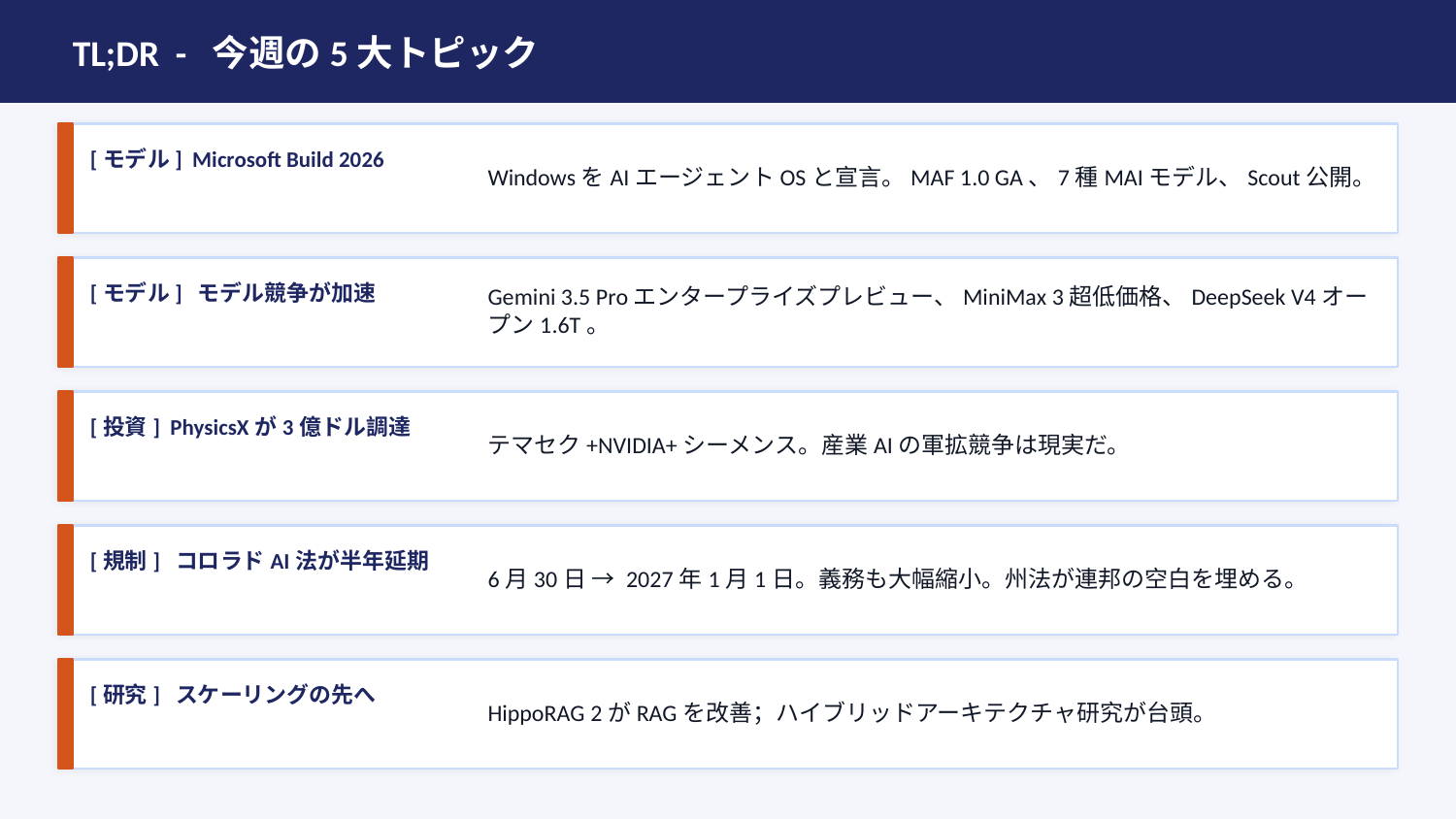

TL;DR  -  今週の5大トピック

WindowsをAIエージェントOSと宣言。MAF 1.0 GA、7種MAIモデル、Scout公開。
[モデル]  Microsoft Build 2026

Gemini 3.5 Proエンタープライズプレビュー、MiniMax 3超低価格、DeepSeek V4オープン1.6T。
[モデル]  モデル競争が加速

テマセク+NVIDIA+シーメンス。産業AIの軍拡競争は現実だ。
[投資]  PhysicsXが3億ドル調達

6月30日 → 2027年1月1日。義務も大幅縮小。州法が連邦の空白を埋める。
[規制]  コロラドAI法が半年延期

HippoRAG 2がRAGを改善；ハイブリッドアーキテクチャ研究が台頭。
[研究]  スケーリングの先へ